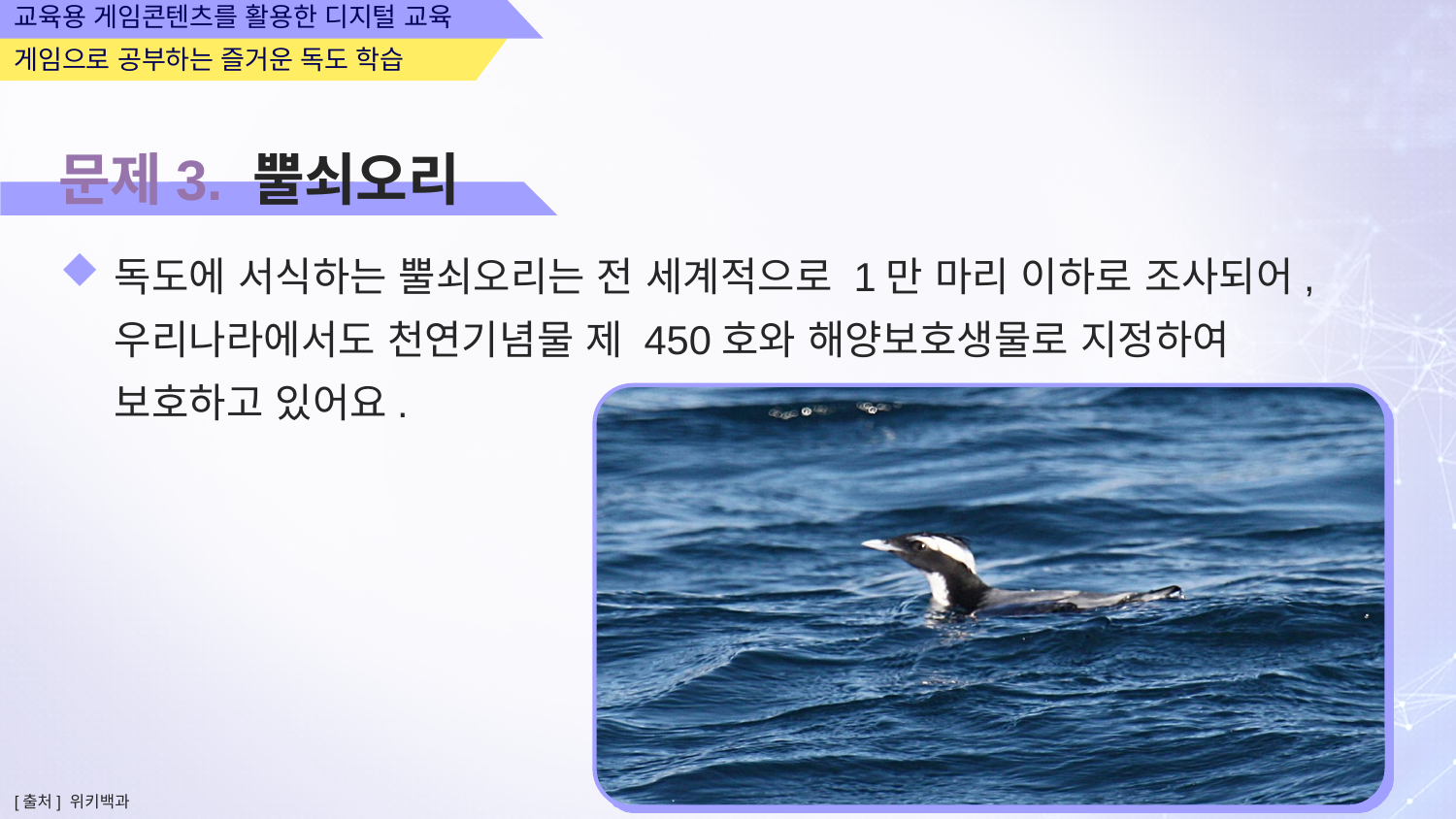

문제3. 뿔쇠오리

독도에 서식하는 뿔쇠오리는 전 세계적으로 1만 마리 이하로 조사되어,
우리나라에서도 천연기념물 제 450호와 해양보호생물로 지정하여 보호하고 있어요.

[출처] 위키백과